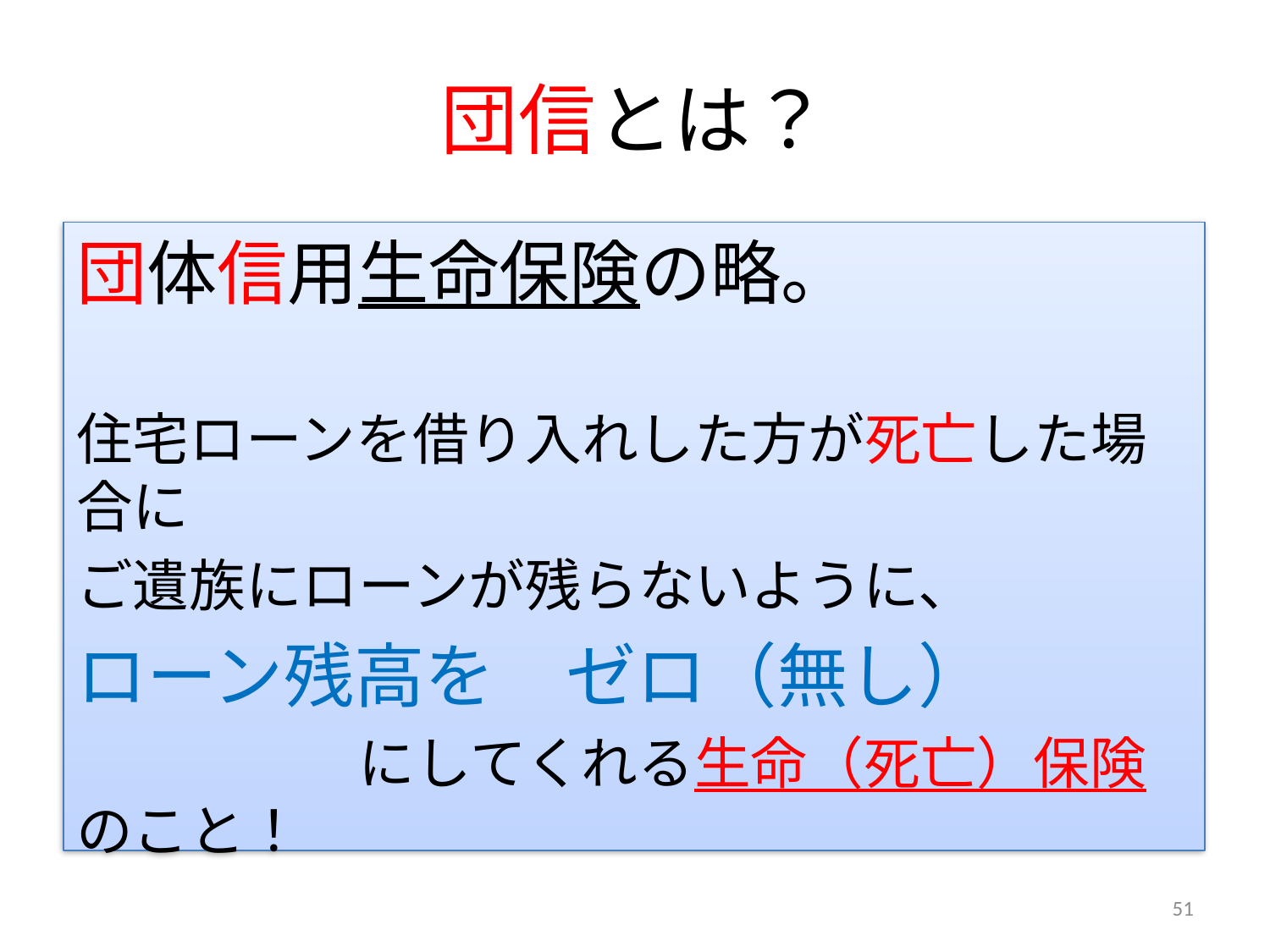

# 団信とは？
団体信用生命保険の略。

住宅ローンを借り入れした方が死亡した場合に
ご遺族にローンが残らないように、
ローン残高を　ゼロ（無し）
　　　　　にしてくれる生命（死亡）保険のこと！
51